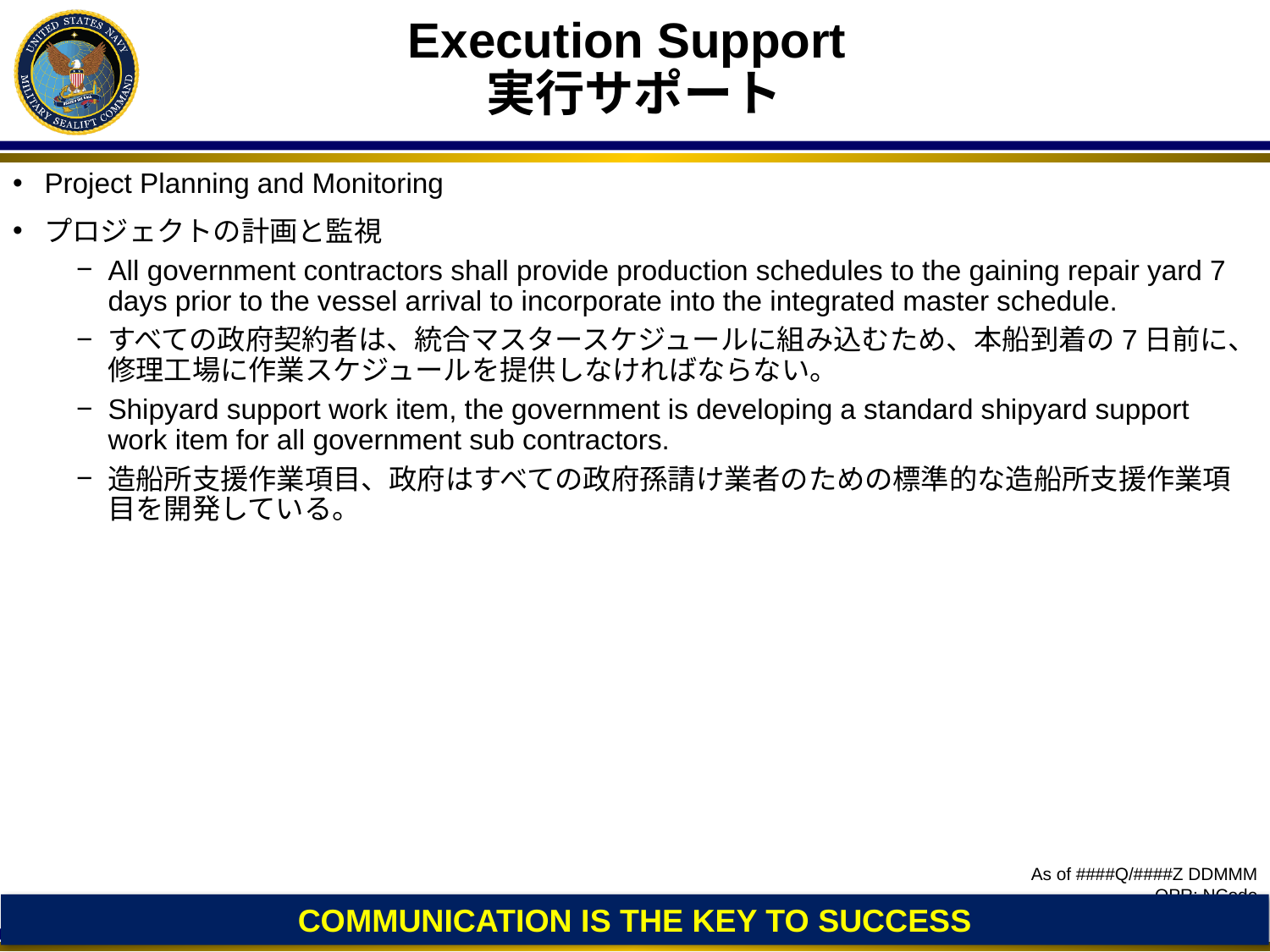

# Execution Support 実行サポート
Project Planning and Monitoring
プロジェクトの計画と監視
All government contractors shall provide production schedules to the gaining repair yard 7 days prior to the vessel arrival to incorporate into the integrated master schedule.
すべての政府契約者は、統合マスタースケジュールに組み込むため、本船到着の7日前に、修理工場に作業スケジュールを提供しなければならない。
Shipyard support work item, the government is developing a standard shipyard support work item for all government sub contractors.
造船所支援作業項目、政府はすべての政府孫請け業者のための標準的な造船所支援作業項目を開発している。

COMMUNICATION IS THE KEY TO SUCCESS